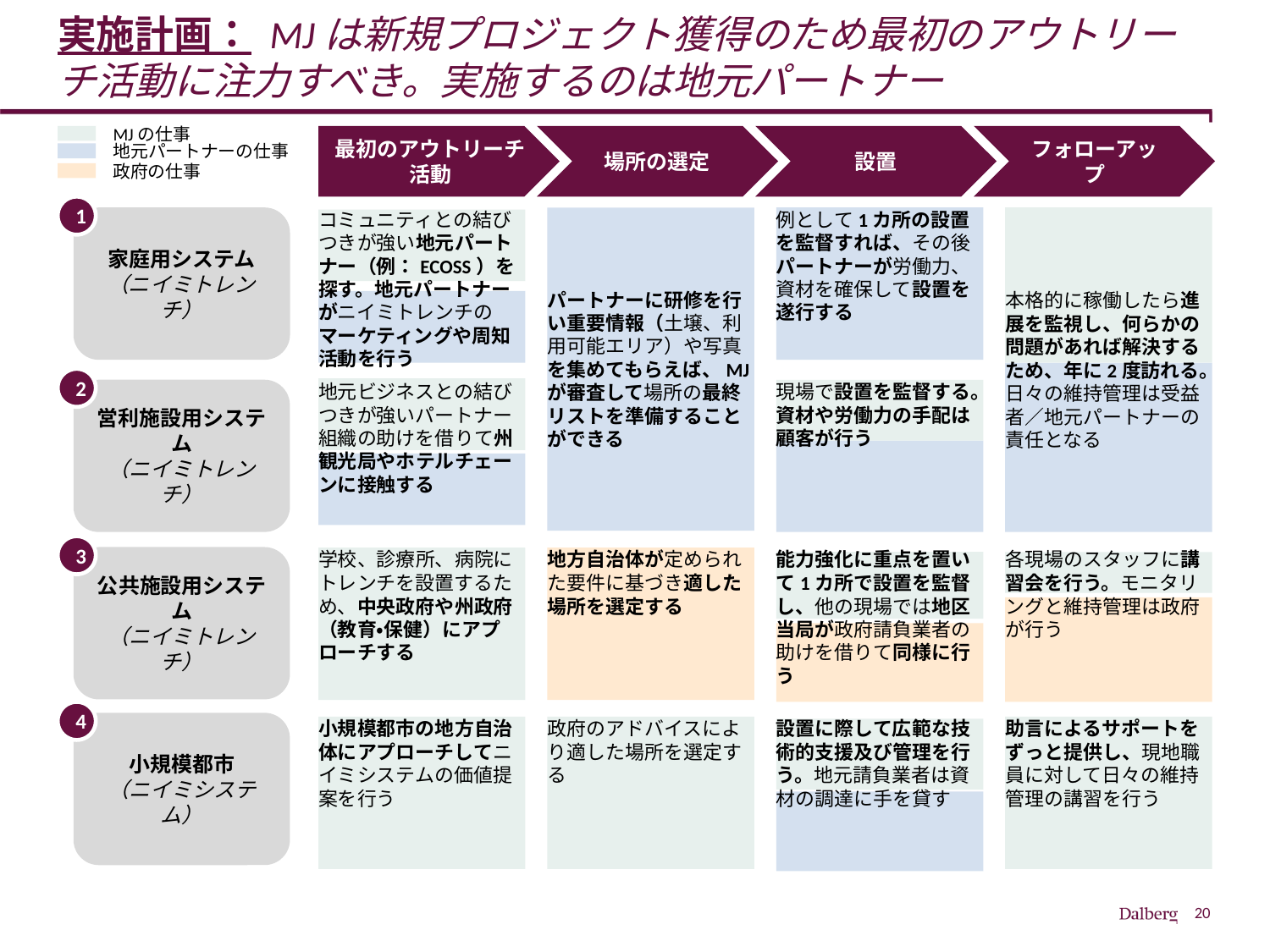

# 実施計画： MJは新規プロジェクト獲得のため最初のアウトリーチ活動に注力すべき。実施するのは地元パートナー

MJの仕事
最初のアウトリーチ活動
場所の選定
設置
フォローアップ

地元パートナーの仕事

政府の仕事
1
コミュニティとの結びつきが強い地元パートナー（例：ECOSS）を探す。地元パートナーがニイミトレンチのマーケティングや周知活動を行う
パートナーに研修を行い重要情報（土壌、利用可能エリア）や写真を集めてもらえば、MJが審査して場所の最終リストを準備することができる
例として1カ所の設置を監督すれば、その後パートナーが労働力、資材を確保して設置を遂行する

本格的に稼働したら進展を監視し、何らかの問題があれば解決するため、年に2度訪れる。日々の維持管理は受益者／地元パートナーの責任となる
家庭用システム
（ニイミトレンチ）

2

現場で設置を監督する。資材や労働力の手配は顧客が行う
営利施設用システム
（ニイミトレンチ）
地元ビジネスとの結びつきが強いパートナー組織の助けを借りて州観光局やホテルチェーンに接触する

3
公共施設用システム
（ニイミトレンチ）
能力強化に重点を置いて1カ所で設置を監督し、他の現場では地区当局が政府請負業者の助けを借りて同様に行う
学校、診療所、病院にトレンチを設置するため、中央政府や州政府（教育・保健）にアプローチする
地方自治体が定められた要件に基づき適した場所を選定する
各現場のスタッフに講習会を行う。モニタリングと維持管理は政府が行う

4
小規模都市
（ニイミシステム）
設置に際して広範な技術的支援及び管理を行う。地元請負業者は資材の調達に手を貸す
小規模都市の地方自治体にアプローチしてニイミシステムの価値提案を行う
政府のアドバイスにより適した場所を選定する
助言によるサポートをずっと提供し、現地職員に対して日々の維持管理の講習を行う